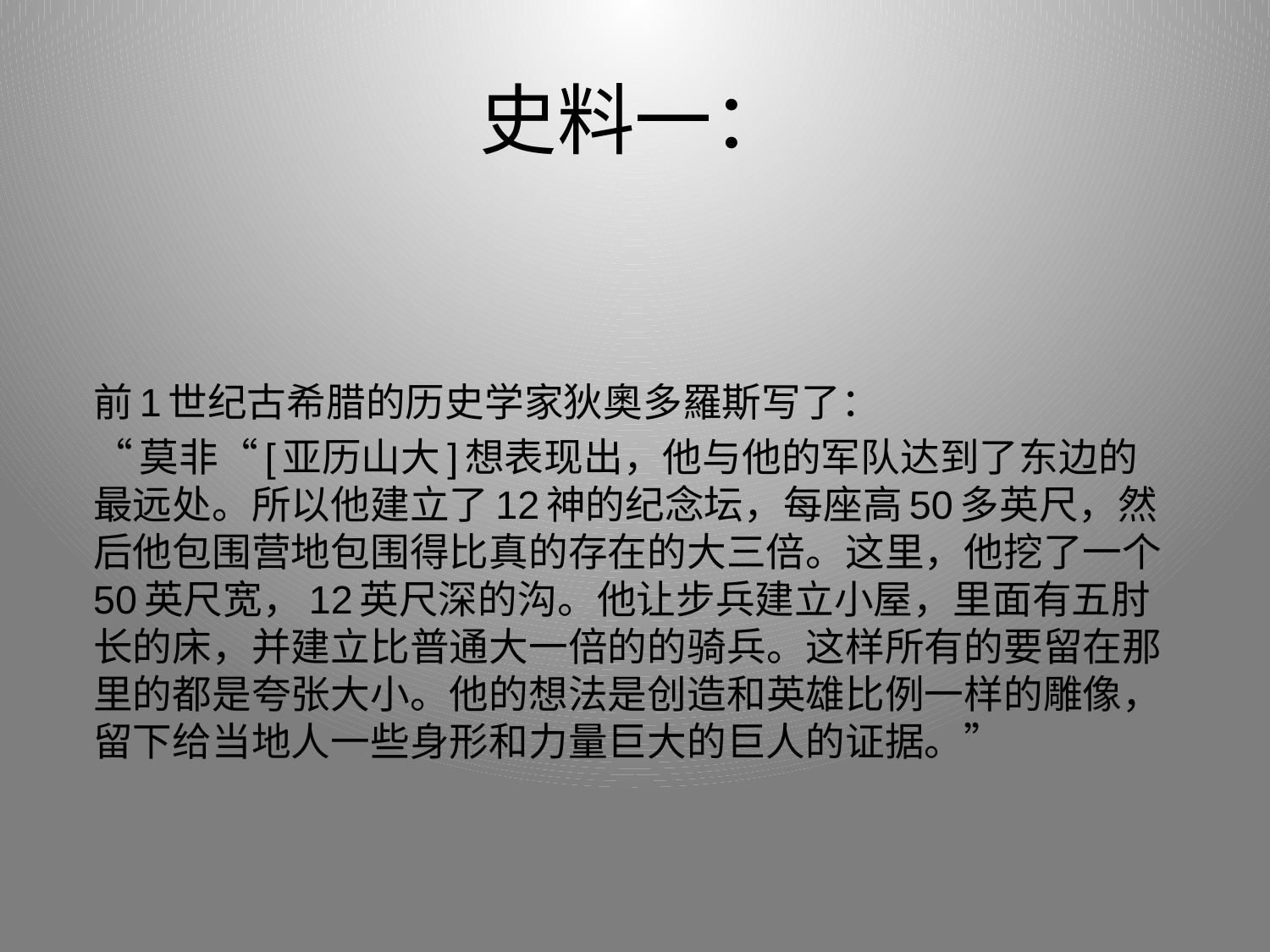

# 史料一：
前1世纪古希腊的历史学家狄奧多羅斯写了：
“莫非“[亚历山大]想表现出，他与他的军队达到了东边的最远处。所以他建立了12神的纪念坛，每座高50多英尺，然后他包围营地包围得比真的存在的大三倍。这里，他挖了一个50英尺宽，12英尺深的沟。他让步兵建立小屋，里面有五肘长的床，并建立比普通大一倍的的骑兵。这样所有的要留在那里的都是夸张大小。他的想法是创造和英雄比例一样的雕像，留下给当地人一些身形和力量巨大的巨人的证据。”